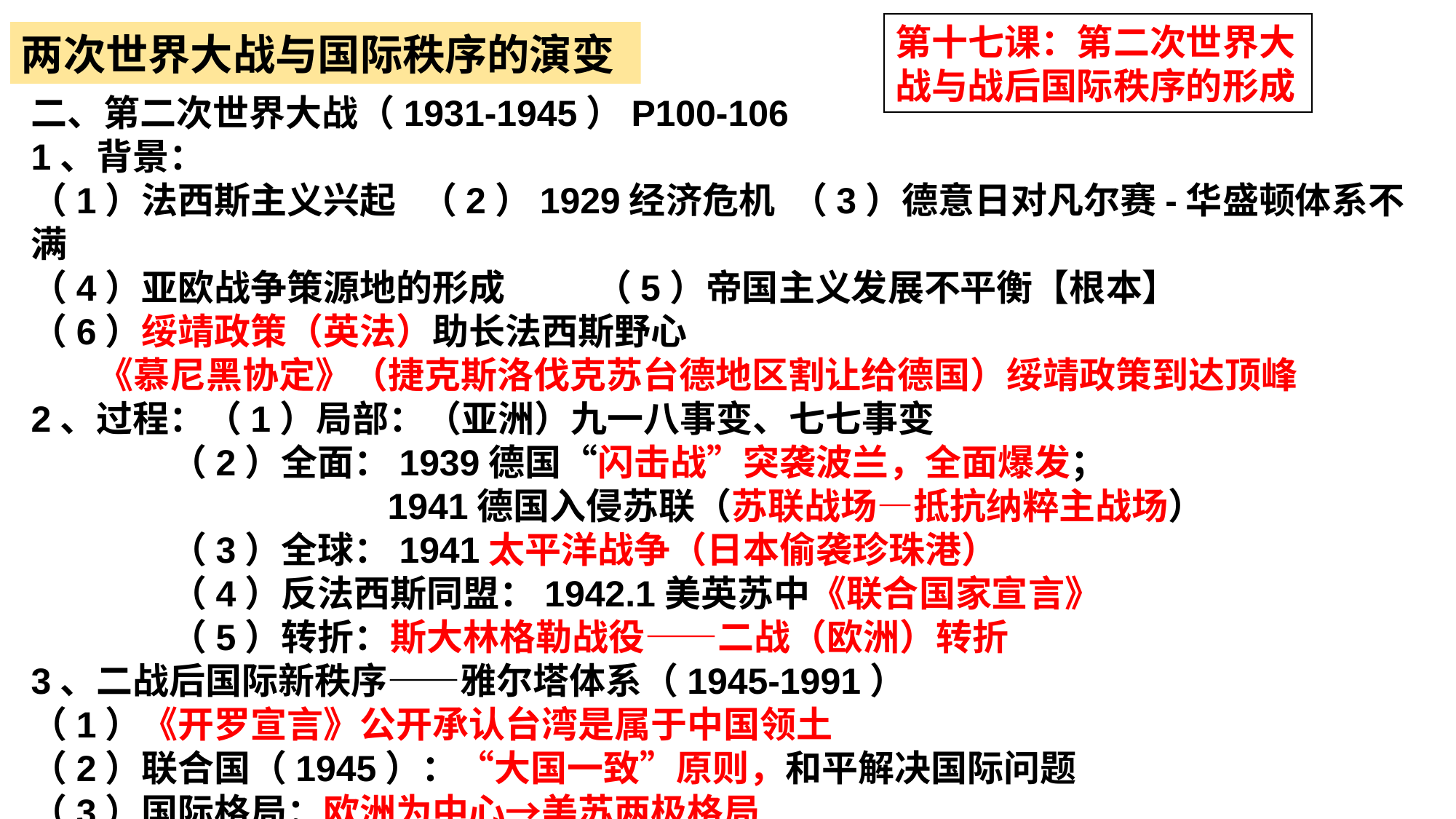

第十七课：第二次世界大战与战后国际秩序的形成
两次世界大战与国际秩序的演变
二、第二次世界大战（1931-1945）P100-106
1、背景：
（1）法西斯主义兴起   （2）1929经济危机  （3）德意日对凡尔赛-华盛顿体系不满
（4）亚欧战争策源地的形成           （5）帝国主义发展不平衡【根本】
（6）绥靖政策（英法）助长法西斯野心
       《慕尼黑协定》（捷克斯洛伐克苏台德地区割让给德国）绥靖政策到达顶峰
2、过程：（1）局部：（亚洲）九一八事变、七七事变
                （2）全面：1939德国“闪击战”突袭波兰，全面爆发；
                                   1941德国入侵苏联（苏联战场—抵抗纳粹主战场）
                （3）全球：1941太平洋战争（日本偷袭珍珠港）
                （4）反法西斯同盟：1942.1美英苏中《联合国家宣言》
                （5）转折：斯大林格勒战役——二战（欧洲）转折
3、二战后国际新秩序——雅尔塔体系（1945-1991）
（1）《开罗宣言》公开承认台湾是属于中国领土
（2）联合国（1945）：“大国一致”原则，和平解决国际问题
（3）国际格局：欧洲为中心→美苏两极格局